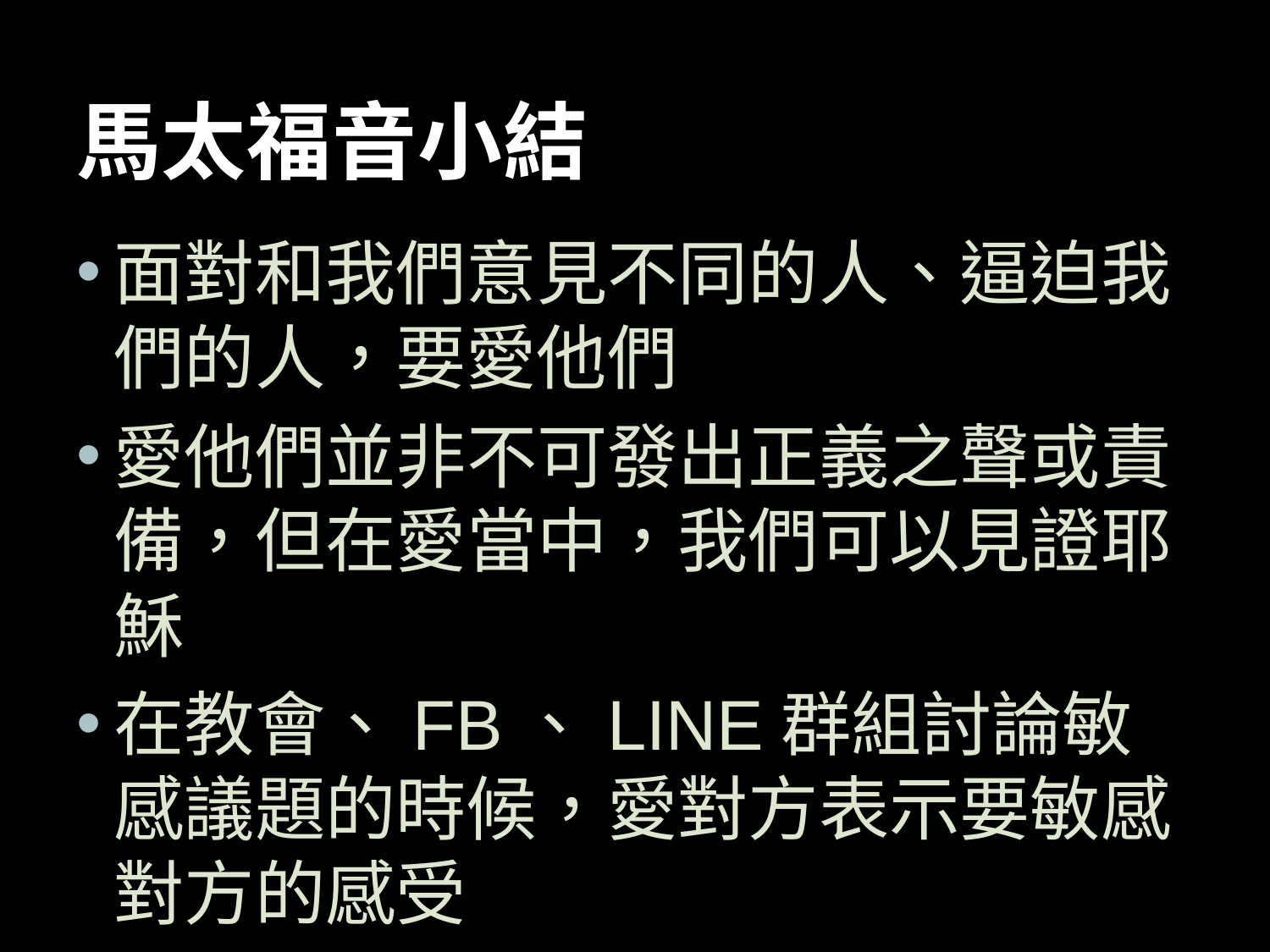

# 馬太福音小結
面對和我們意見不同的人、逼迫我們的人，要愛他們
愛他們並非不可發出正義之聲或責備，但在愛當中，我們可以見證耶穌
在教會、FB、LINE群組討論敏感議題的時候，愛對方表示要敏感對方的感受